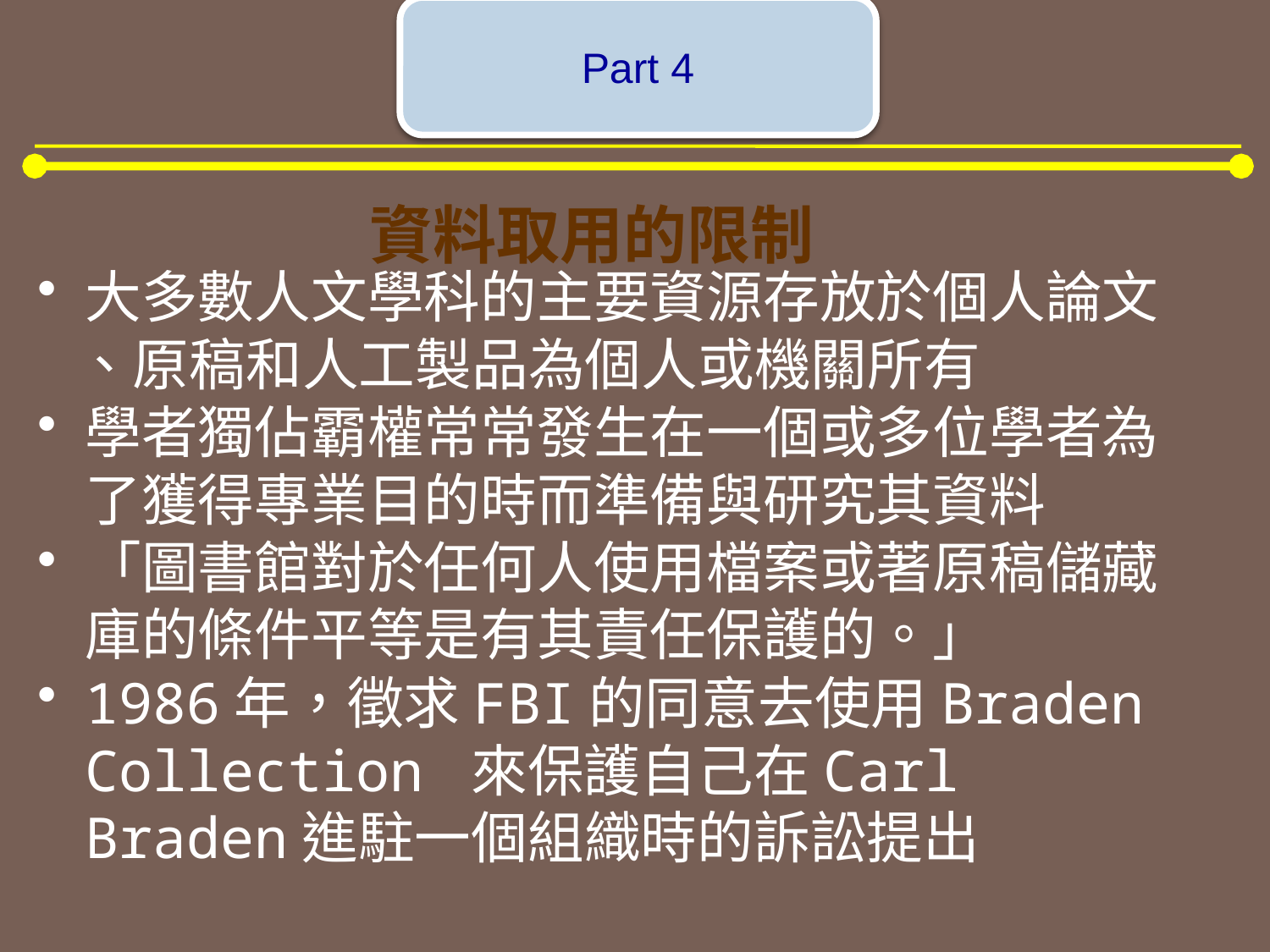

Part 4

大多數人文學科的主要資源存放於個人論文
  、原稿和人工製品為個人或機關所有
學者獨佔霸權常常發生在一個或多位學者為了獲得專業目的時而準備與研究其資料
「圖書館對於任何人使用檔案或著原稿儲藏庫的條件平等是有其責任保護的。」
1986年，徵求FBI的同意去使用Braden Collection 來保護自己在Carl Braden進駐一個組織時的訴訟提出

資料取用的限制